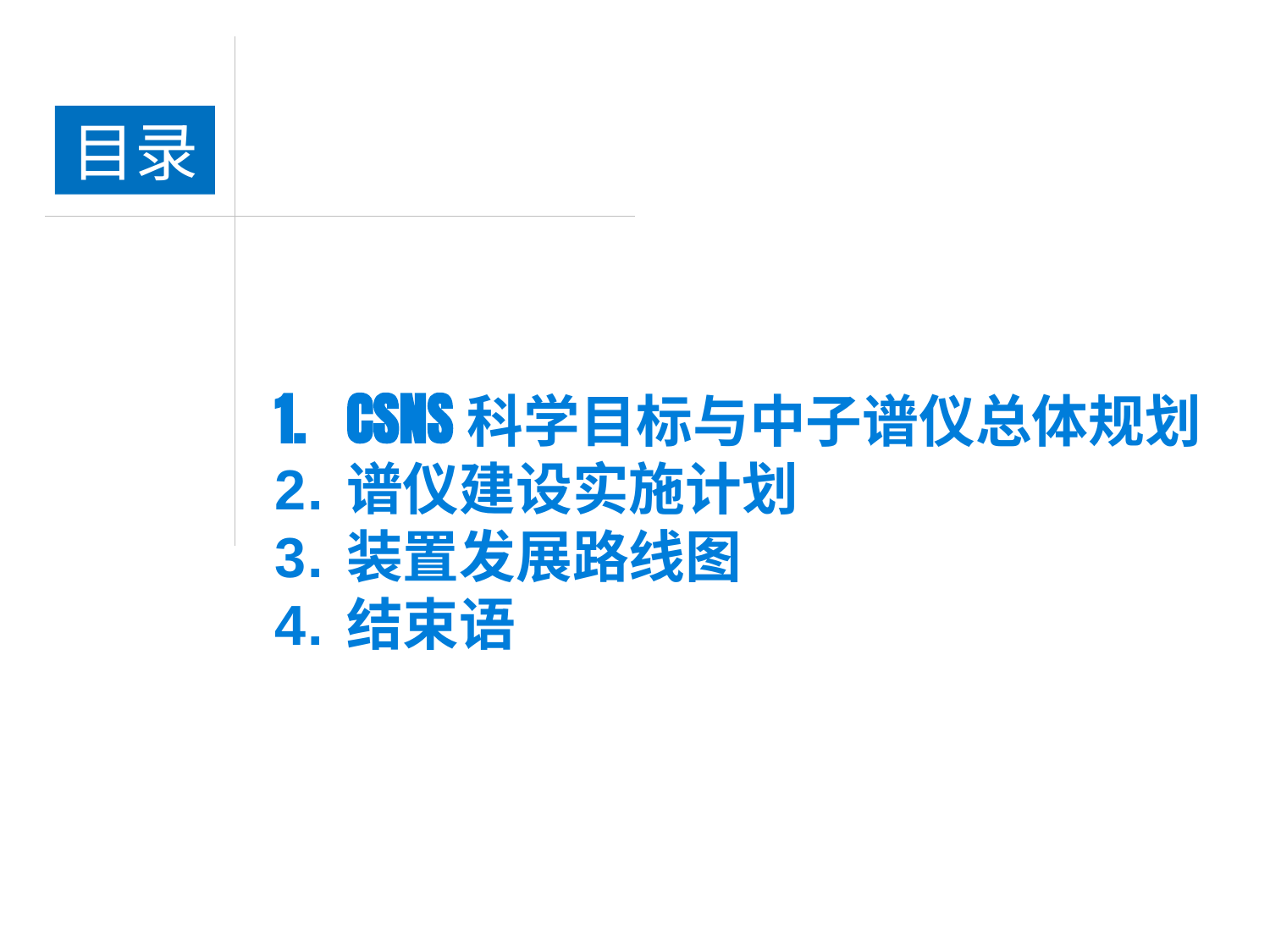

目录
CSNS科学目标与中子谱仪总体规划
谱仪建设实施计划
装置发展路线图
结束语